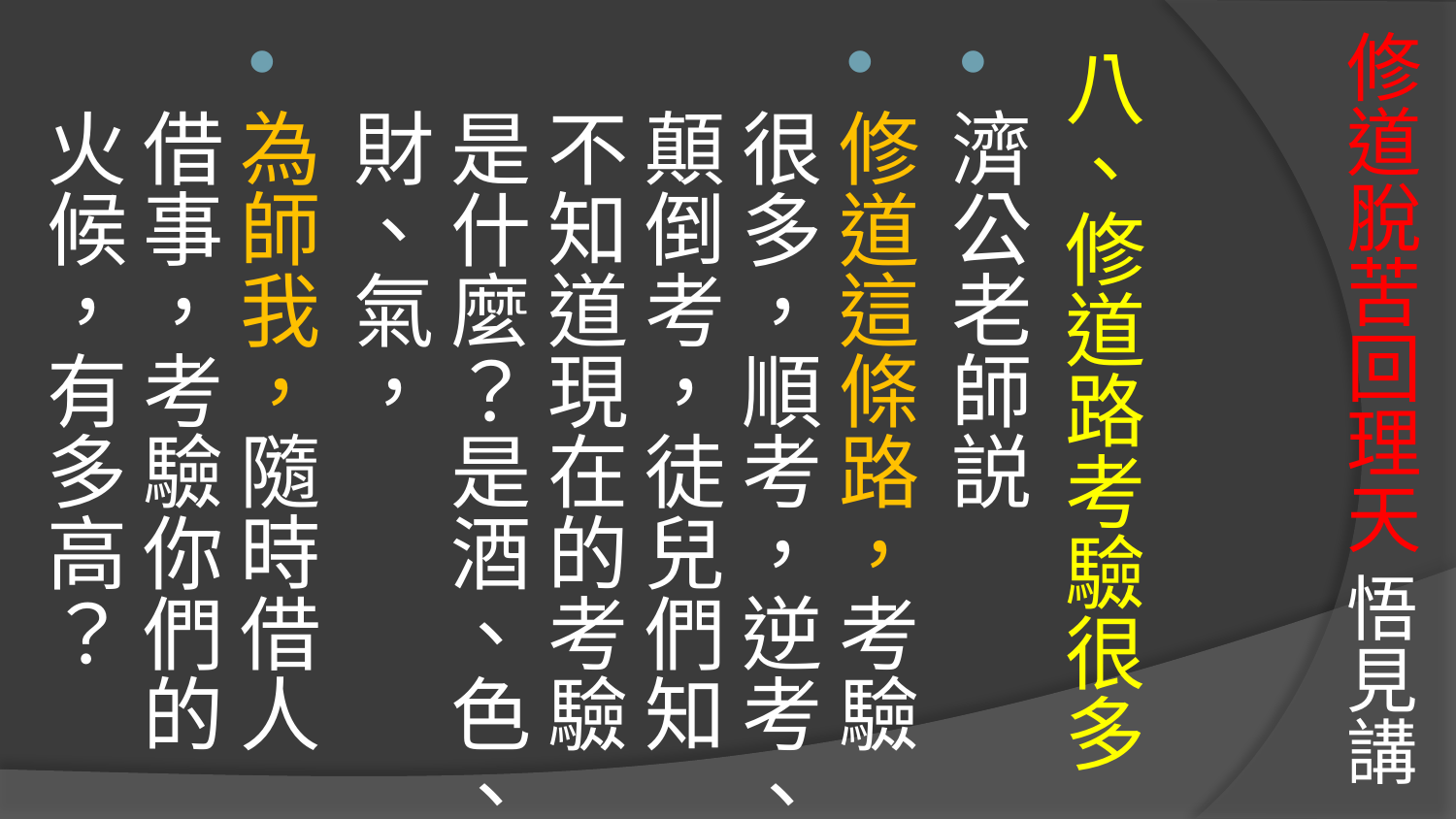

# 修道脫苦回理天 悟見講
八、修道路考驗很多
濟公老師説
修道這條路，考驗很多，順考，逆考、顛倒考，徒兒們知不知道現在的考驗是什麼？是酒、色、財、氣，
為師我，隨時借人借事，考驗你們的火候，有多高？